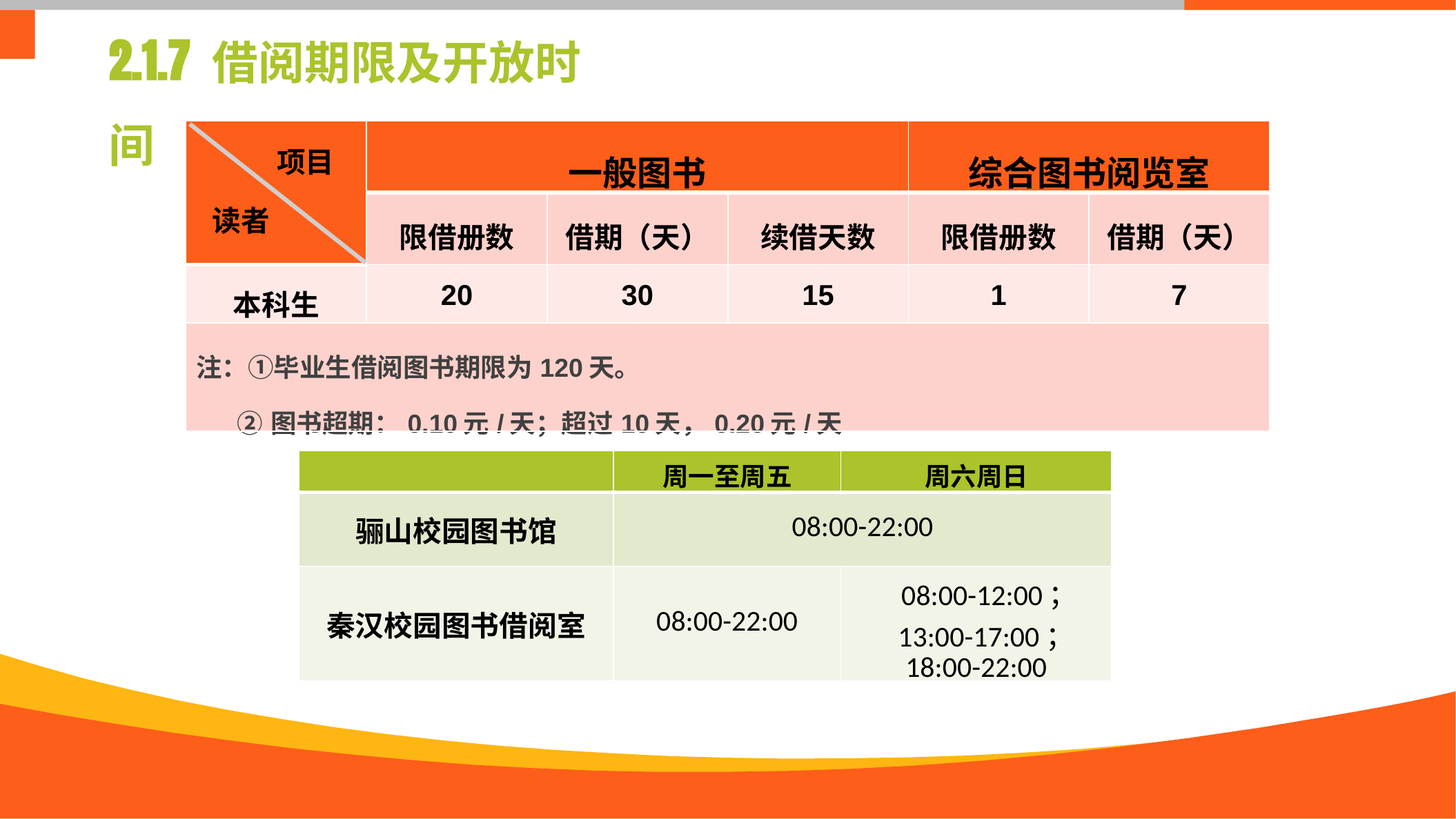

2.1.7 借阅期限及开放时间
|  | 一般图书 |  |  | 综合图书阅览室 |  |
| --- | --- | --- | --- | --- | --- |
|  | 限借册数 | 借期（天） | 续借天数 | 限借册数 | 借期（天） |
| 本科生 | 20 | 30 | 15 | 1 | 7 |
| 注：①毕业生借阅图书期限为120天。 ②图书超期：0.10元/天；超过10天，0.20元/天 |  |  |  |  |  |
项目
读者
|  | 周一至周五 | 周六周日 |
| --- | --- | --- |
| 骊山校园图书馆 | 08:00-22:00 |  |
| 秦汉校园图书借阅室 | 08:00-22:00 | 08:00-12:00； 13:00-17:00； 18:00-22:00 |